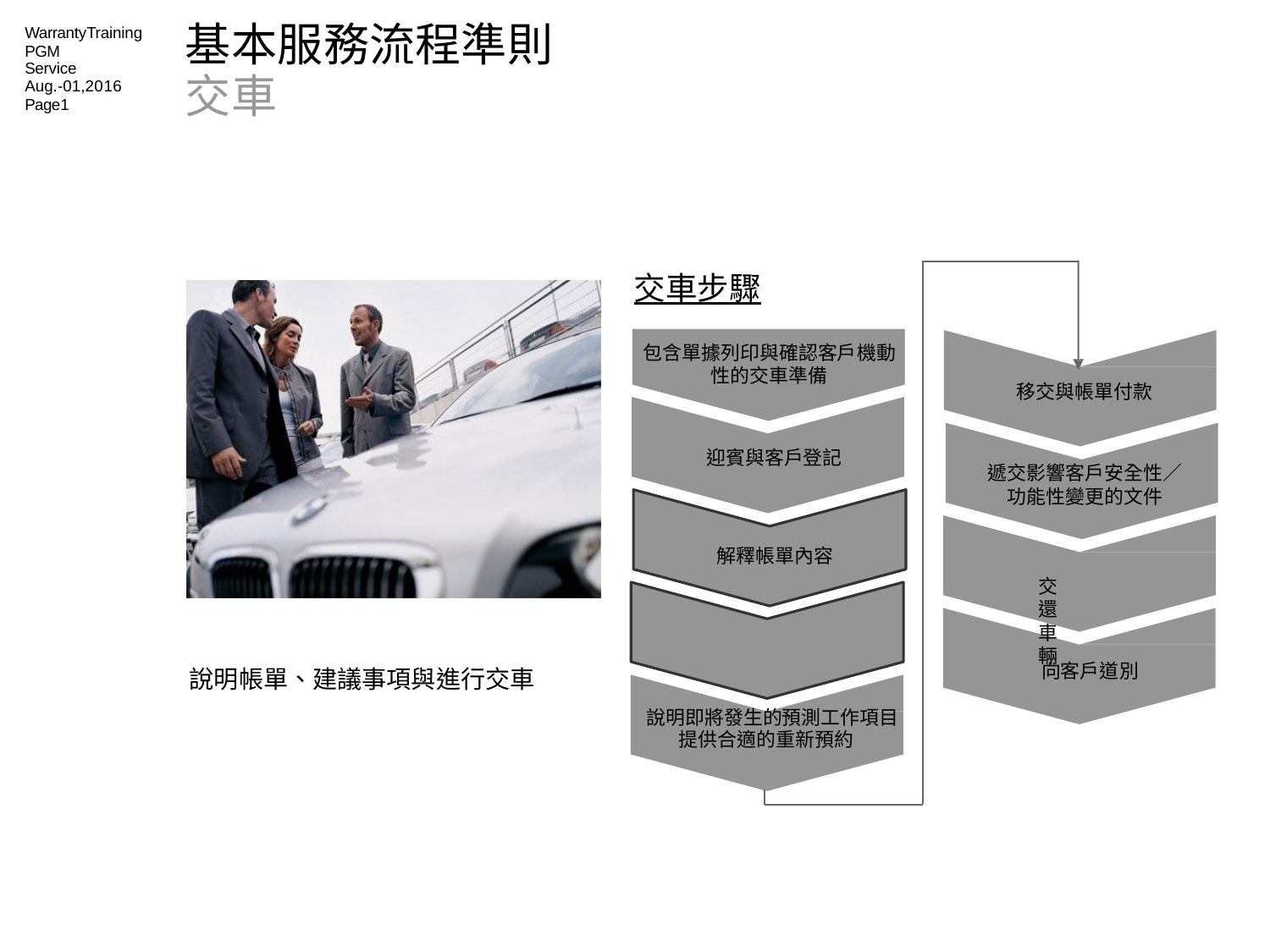

# 基本服務流程準則交車
WarrantyTrainingPGM
Service
Aug.-01,2016
Page1

交車步驟

包含單據列印與確認客戶機動性的交車準備
移交與帳單付款

迎賓與客戶登記
遞交影響客戶安全性／功能性變更的文件

解釋帳單內容
交還車輛

說明即將發生的預測工作項目

向客戶道別
說明帳單、建議事項與進行交車

提供合適的重新預約